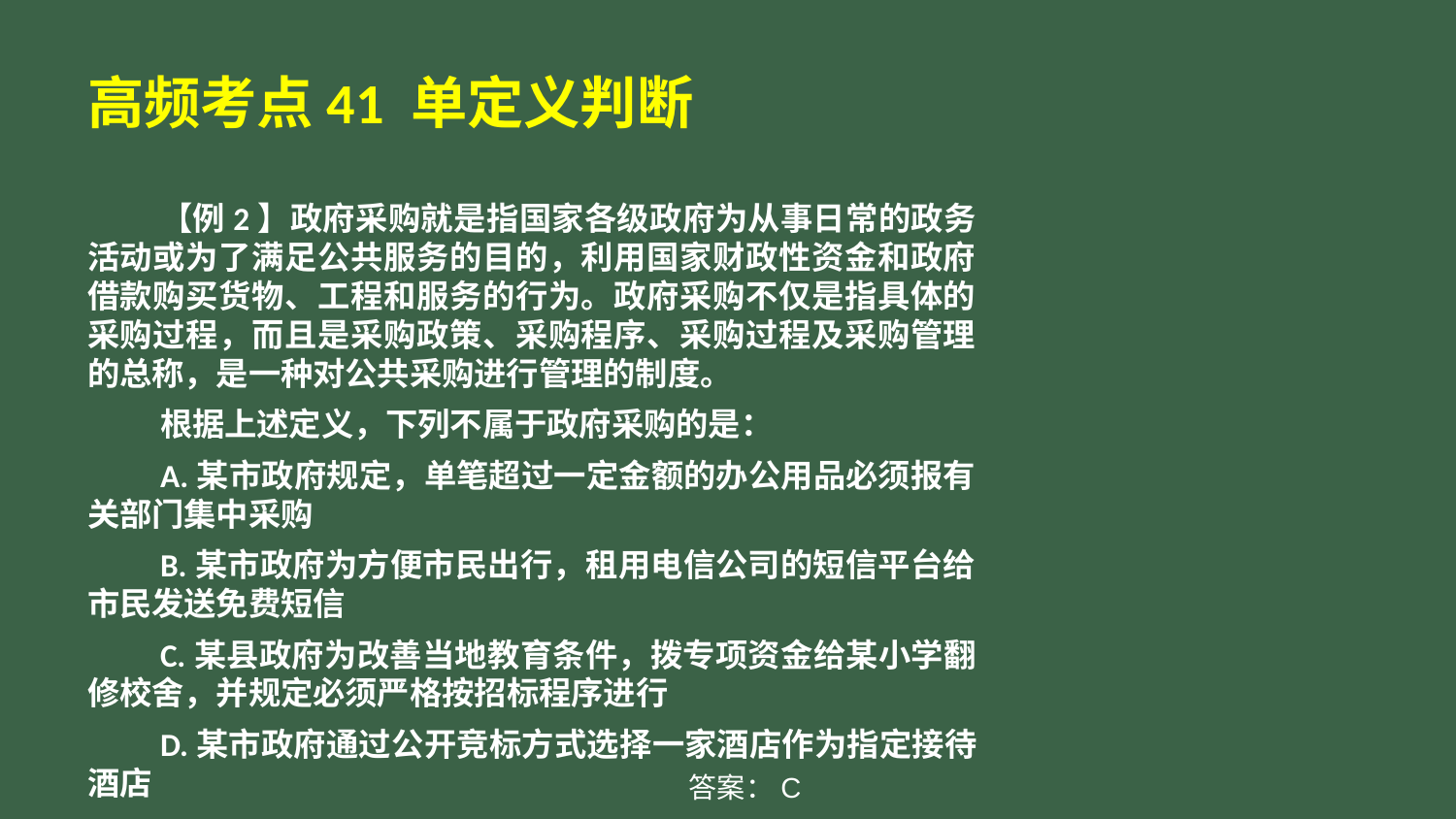

# 高频考点41 单定义判断
【例2】政府采购就是指国家各级政府为从事日常的政务活动或为了满足公共服务的目的，利用国家财政性资金和政府借款购买货物、工程和服务的行为。政府采购不仅是指具体的采购过程，而且是采购政策、采购程序、采购过程及采购管理的总称，是一种对公共采购进行管理的制度。
根据上述定义，下列不属于政府采购的是：
A.某市政府规定，单笔超过一定金额的办公用品必须报有关部门集中采购
B.某市政府为方便市民出行，租用电信公司的短信平台给市民发送免费短信
C.某县政府为改善当地教育条件，拨专项资金给某小学翻修校舍，并规定必须严格按招标程序进行
D.某市政府通过公开竞标方式选择一家酒店作为指定接待酒店

答案：C